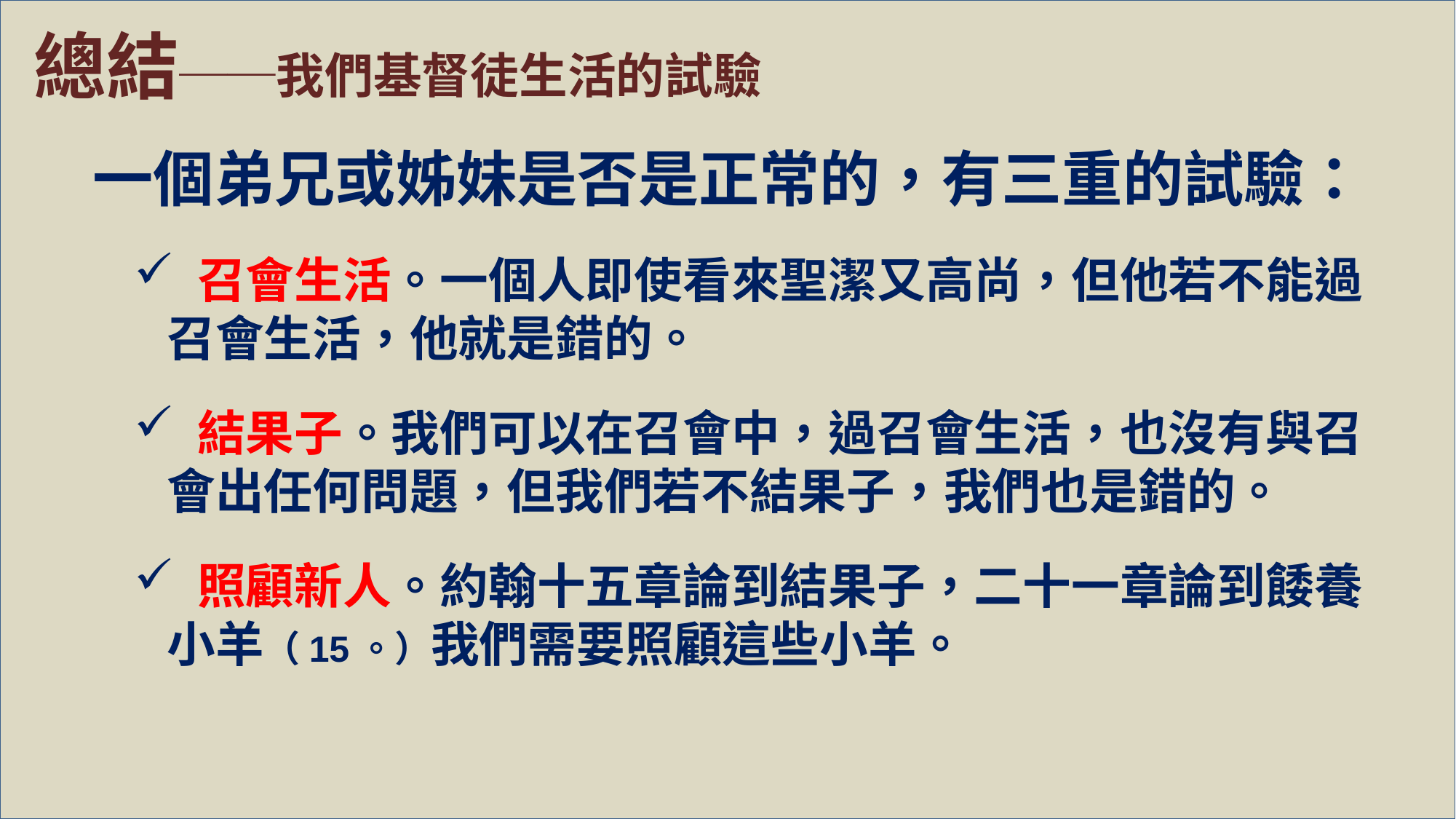

總結──我們基督徒生活的試驗

4
 一個弟兄或姊妹是否是正常的，有三重的試驗：
 召會生活。一個人即使看來聖潔又高尚，但他若不能過召會生活，他就是錯的。
 結果子。我們可以在召會中，過召會生活，也沒有與召會出任何問題，但我們若不結果子，我們也是錯的。
 照顧新人。約翰十五章論到結果子，二十一章論到餧養小羊（15。）我們需要照顧這些小羊。